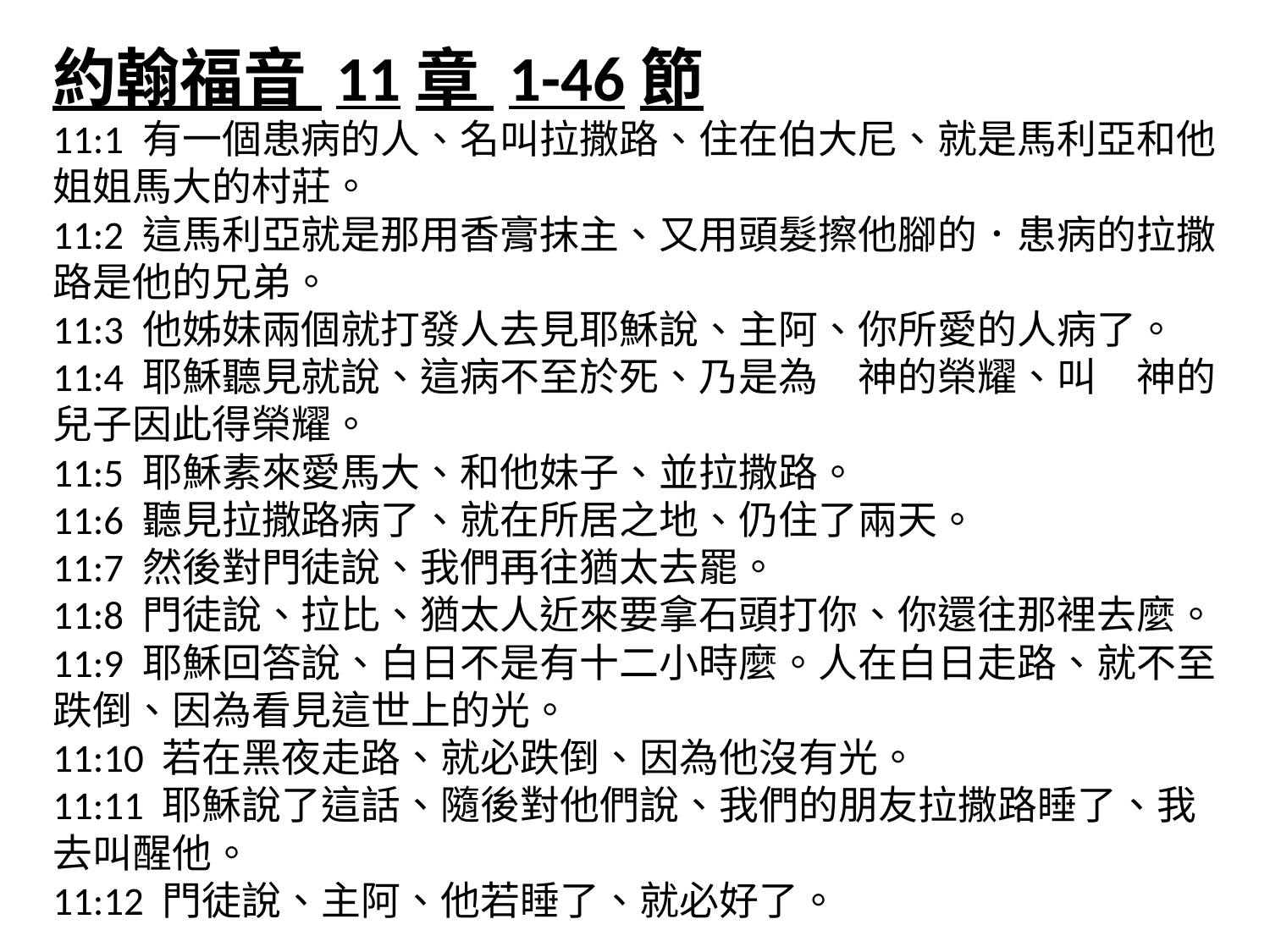

約翰福音 11章 1-46節
11:1 有一個患病的人、名叫拉撒路、住在伯大尼、就是馬利亞和他姐姐馬大的村莊。
11:2 這馬利亞就是那用香膏抹主、又用頭髮擦他腳的．患病的拉撒路是他的兄弟。
11:3 他姊妹兩個就打發人去見耶穌說、主阿、你所愛的人病了。
11:4 耶穌聽見就說、這病不至於死、乃是為　神的榮耀、叫　神的兒子因此得榮耀。
11:5 耶穌素來愛馬大、和他妹子、並拉撒路。
11:6 聽見拉撒路病了、就在所居之地、仍住了兩天。
11:7 然後對門徒說、我們再往猶太去罷。
11:8 門徒說、拉比、猶太人近來要拿石頭打你、你還往那裡去麼。
11:9 耶穌回答說、白日不是有十二小時麼。人在白日走路、就不至跌倒、因為看見這世上的光。
11:10 若在黑夜走路、就必跌倒、因為他沒有光。
11:11 耶穌說了這話、隨後對他們說、我們的朋友拉撒路睡了、我去叫醒他。
11:12 門徒說、主阿、他若睡了、就必好了。